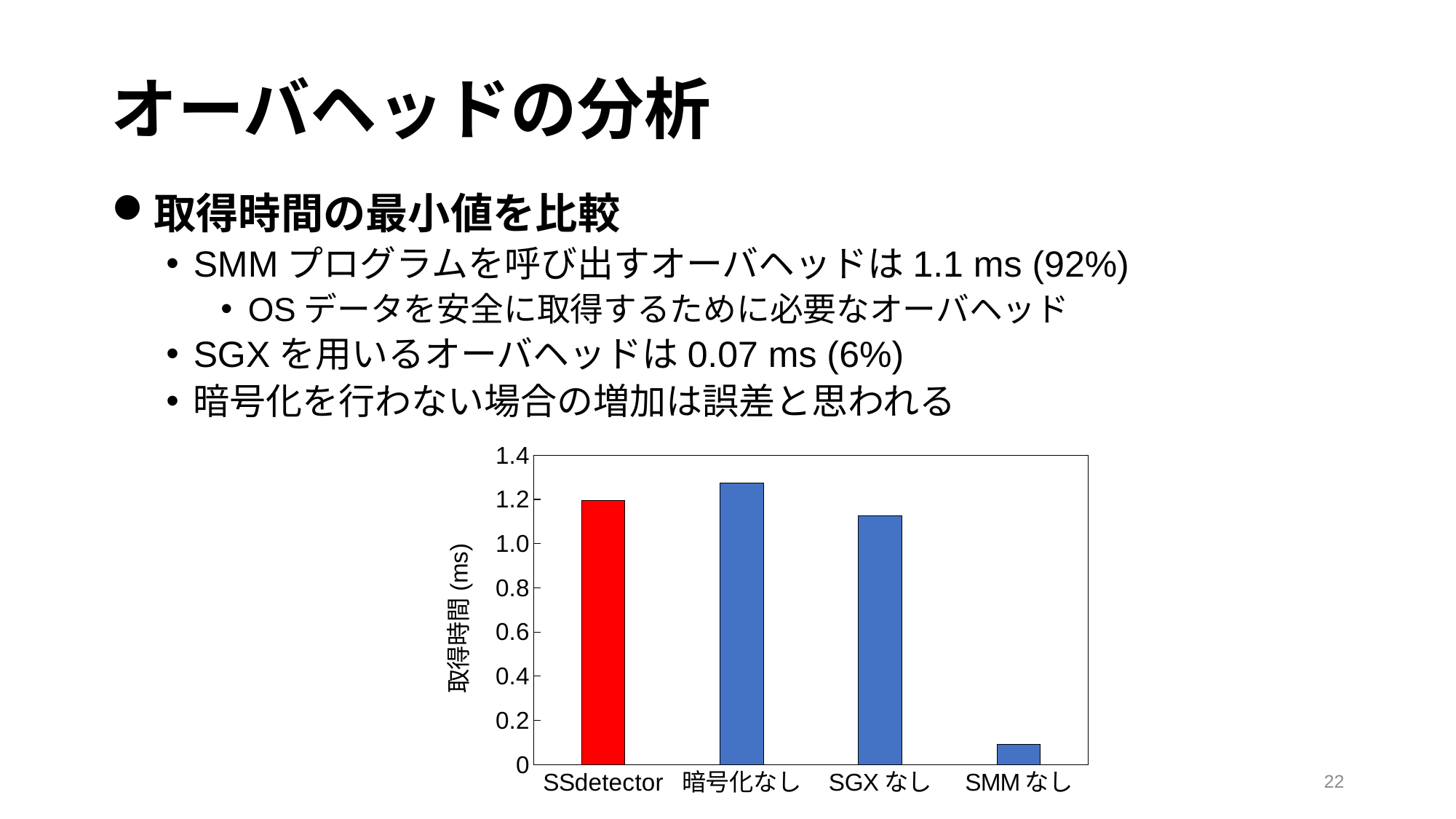

# オーバヘッドの分析
取得時間の最小値を比較
SMMプログラムを呼び出すオーバヘッドは1.1 ms (92%)
OSデータを安全に取得するために必要なオーバヘッド
SGXを用いるオーバヘッドは0.07 ms (6%)
暗号化を行わない場合の増加は誤差と思われる

### Chart

| Category |  |
|---|---|
| SSdetector | 1.1950129999999999 |
| 暗号化なし | 1.273998 |
| SGXなし | 1.1244020000000001 |
| SMMなし | 0.090559 |
22